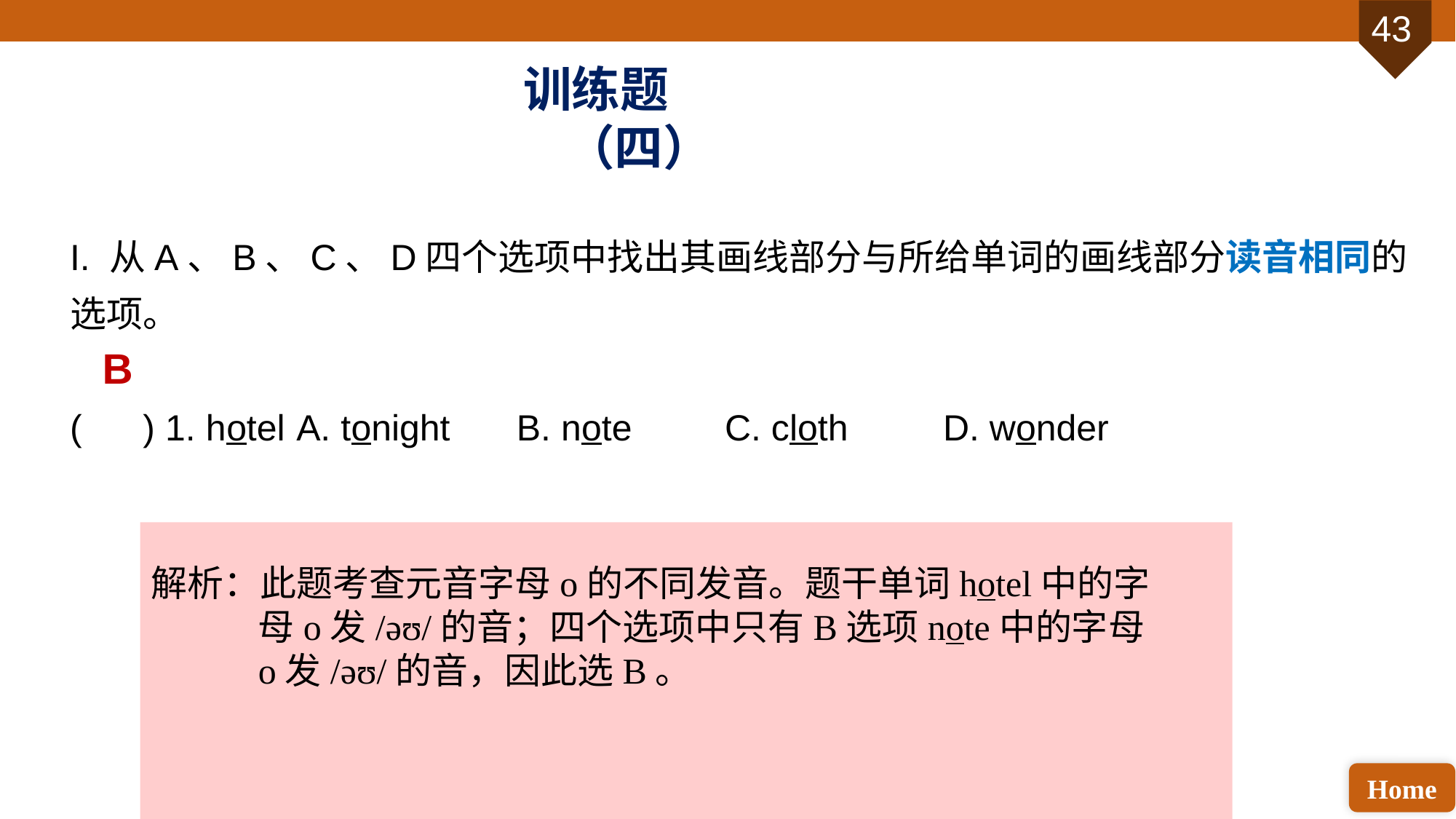

训练题（四）
I. 从A、B、C、D四个选项中找出其画线部分与所给单词的画线部分读音相同的选项。

(      ) 1. hotel	 A. tonight	 B. note 	C. cloth 	D. wonder
B

解析：此题考查元音字母o的不同发音。题干单词hotel中的字母o发/əʊ/的音；四个选项中只有B选项note中的字母o发/əʊ/的音，因此选B。